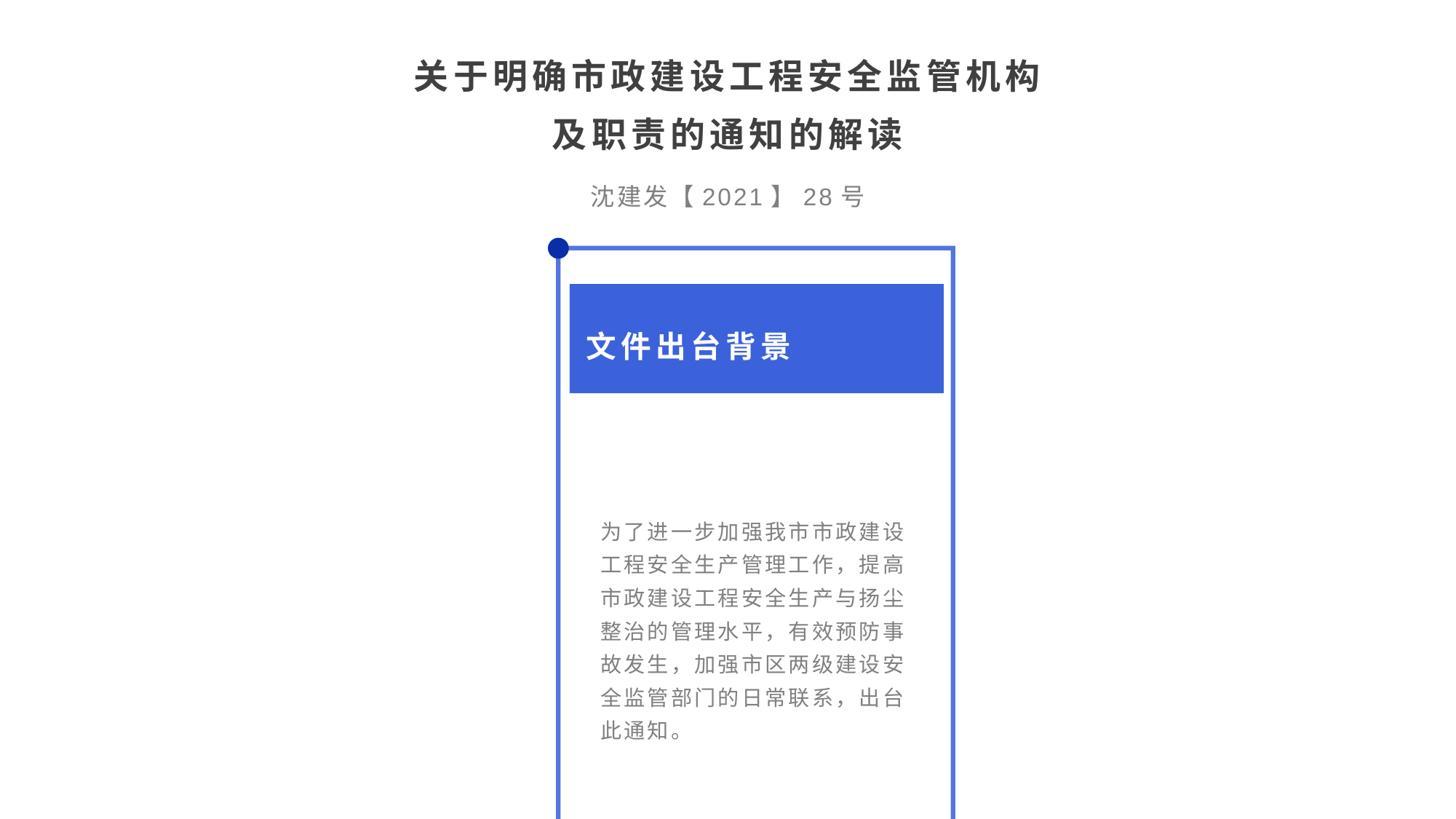

关于明确市政建设工程安全监管机构
及职责的通知的解读
沈建发【2021】28号

文件出台背景
添加标题
为了进一步加强我市市政建设工程安全生产管理工作，提高市政建设工程安全生产与扬尘整治的管理水平，有效预防事故发生，加强市区两级建设安全监管部门的日常联系，出台此通知。